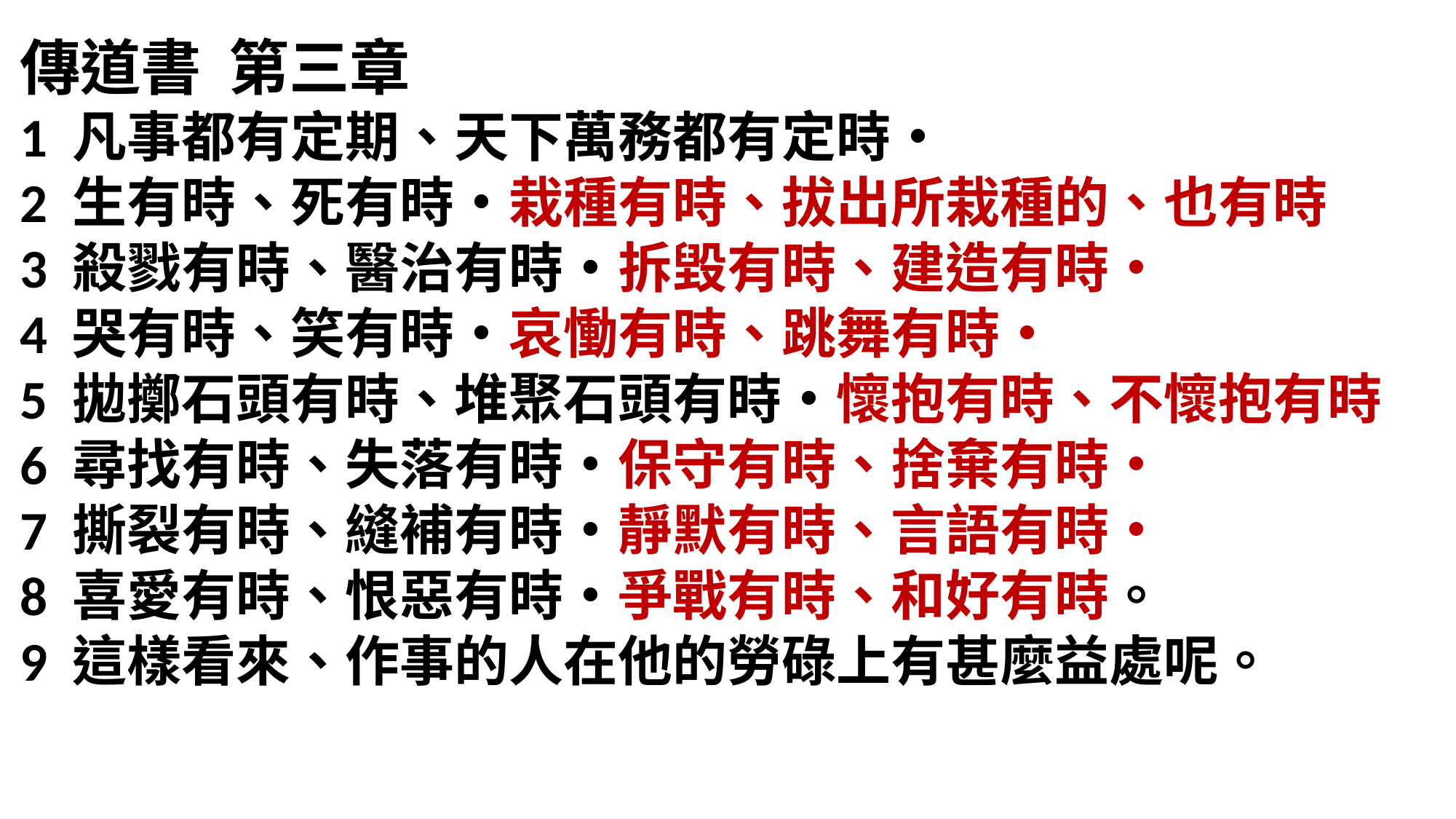

傳道書  第三章
1 凡事都有定期、天下萬務都有定時‧
2 生有時、死有時‧栽種有時、拔出所栽種的、也有時
3 殺戮有時、醫治有時‧拆毀有時、建造有時‧
4 哭有時、笑有時‧哀慟有時、跳舞有時‧
5 拋擲石頭有時、堆聚石頭有時‧懷抱有時、不懷抱有時
6 尋找有時、失落有時‧保守有時、捨棄有時‧
7 撕裂有時、縫補有時‧靜默有時、言語有時‧
8 喜愛有時、恨惡有時‧爭戰有時、和好有時。
9 這樣看來、作事的人在他的勞碌上有甚麼益處呢。